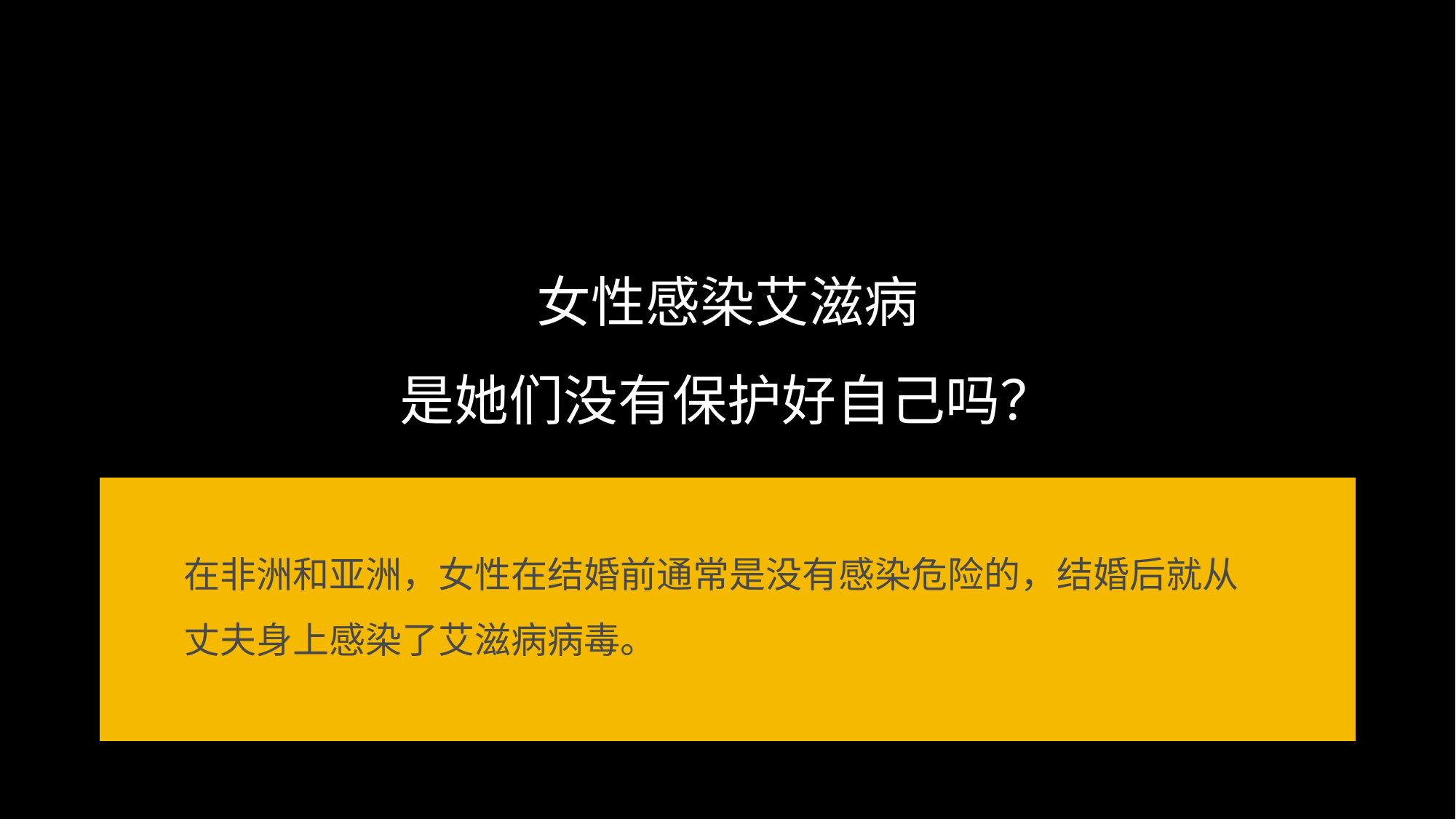

女性感染艾滋病
是她们没有保护好自己吗？

在非洲和亚洲，女性在结婚前通常是没有感染危险的，结婚后就从丈夫身上感染了艾滋病病毒。
#